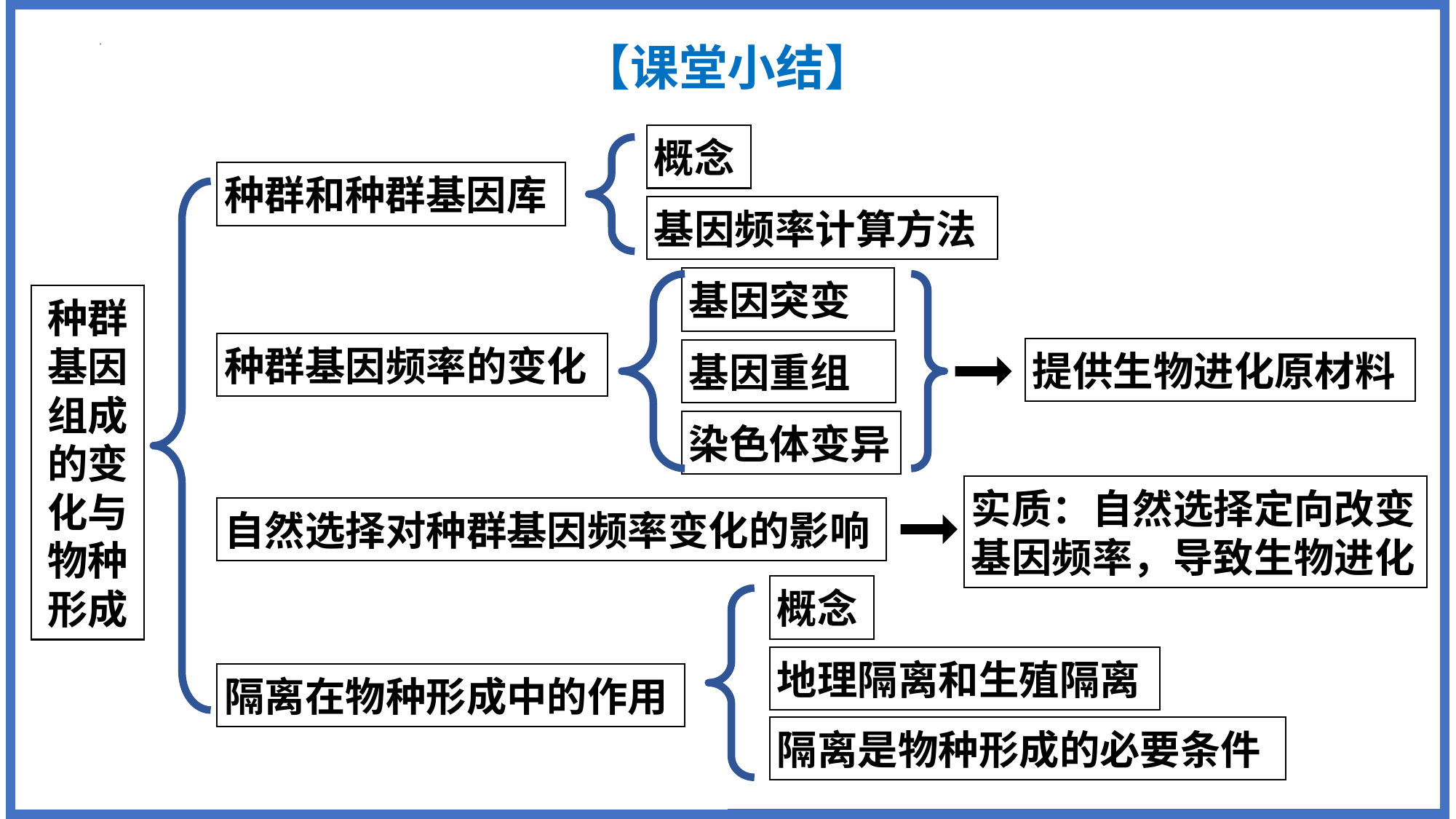

【课堂小结】
概念

种群和种群基因库

基因频率计算方法
基因突变

种群基因组成的变化与物种形成
种群基因频率的变化
提供生物进化原材料
基因重组

染色体变异
实质：自然选择定向改变基因频率，导致生物进化
自然选择对种群基因频率变化的影响

概念

地理隔离和生殖隔离
隔离在物种形成中的作用
隔离是物种形成的必要条件